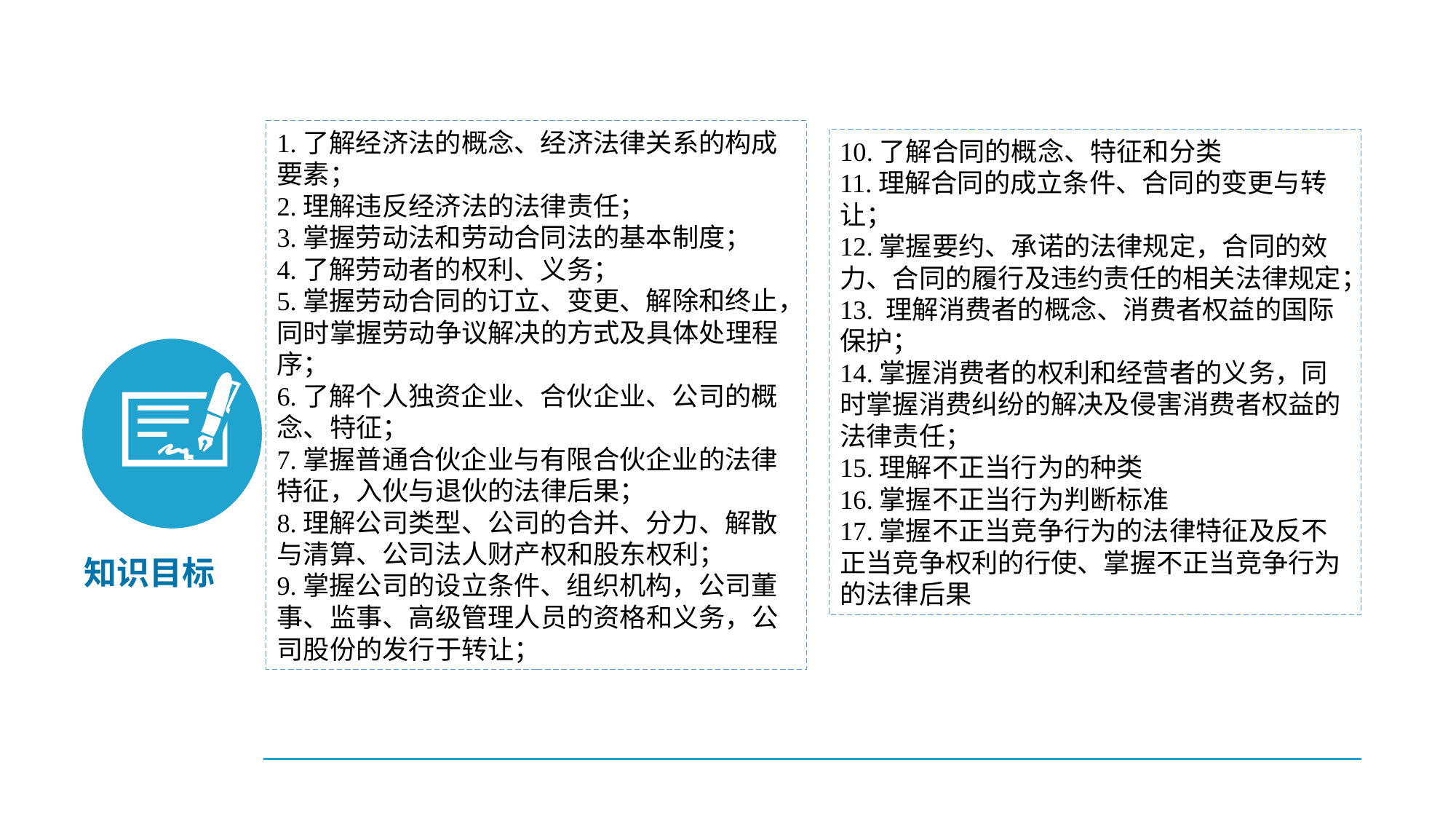

1.了解经济法的概念、经济法律关系的构成要素；
2.理解违反经济法的法律责任；
3.掌握劳动法和劳动合同法的基本制度；
4.了解劳动者的权利、义务；
5.掌握劳动合同的订立、变更、解除和终止，同时掌握劳动争议解决的方式及具体处理程序；
6.了解个人独资企业、合伙企业、公司的概念、特征；
7.掌握普通合伙企业与有限合伙企业的法律特征，入伙与退伙的法律后果；
8.理解公司类型、公司的合并、分力、解散与清算、公司法人财产权和股东权利；
9.掌握公司的设立条件、组织机构，公司董事、监事、高级管理人员的资格和义务，公司股份的发行于转让；
10.了解合同的概念、特征和分类
11.理解合同的成立条件、合同的变更与转让；
12.掌握要约、承诺的法律规定，合同的效力、合同的履行及违约责任的相关法律规定；
13. 理解消费者的概念、消费者权益的国际保护；
14.掌握消费者的权利和经营者的义务，同时掌握消费纠纷的解决及侵害消费者权益的法律责任；
15.理解不正当行为的种类
16.掌握不正当行为判断标准
17.掌握不正当竞争行为的法律特征及反不正当竞争权利的行使、掌握不正当竞争行为的法律后果

知识目标